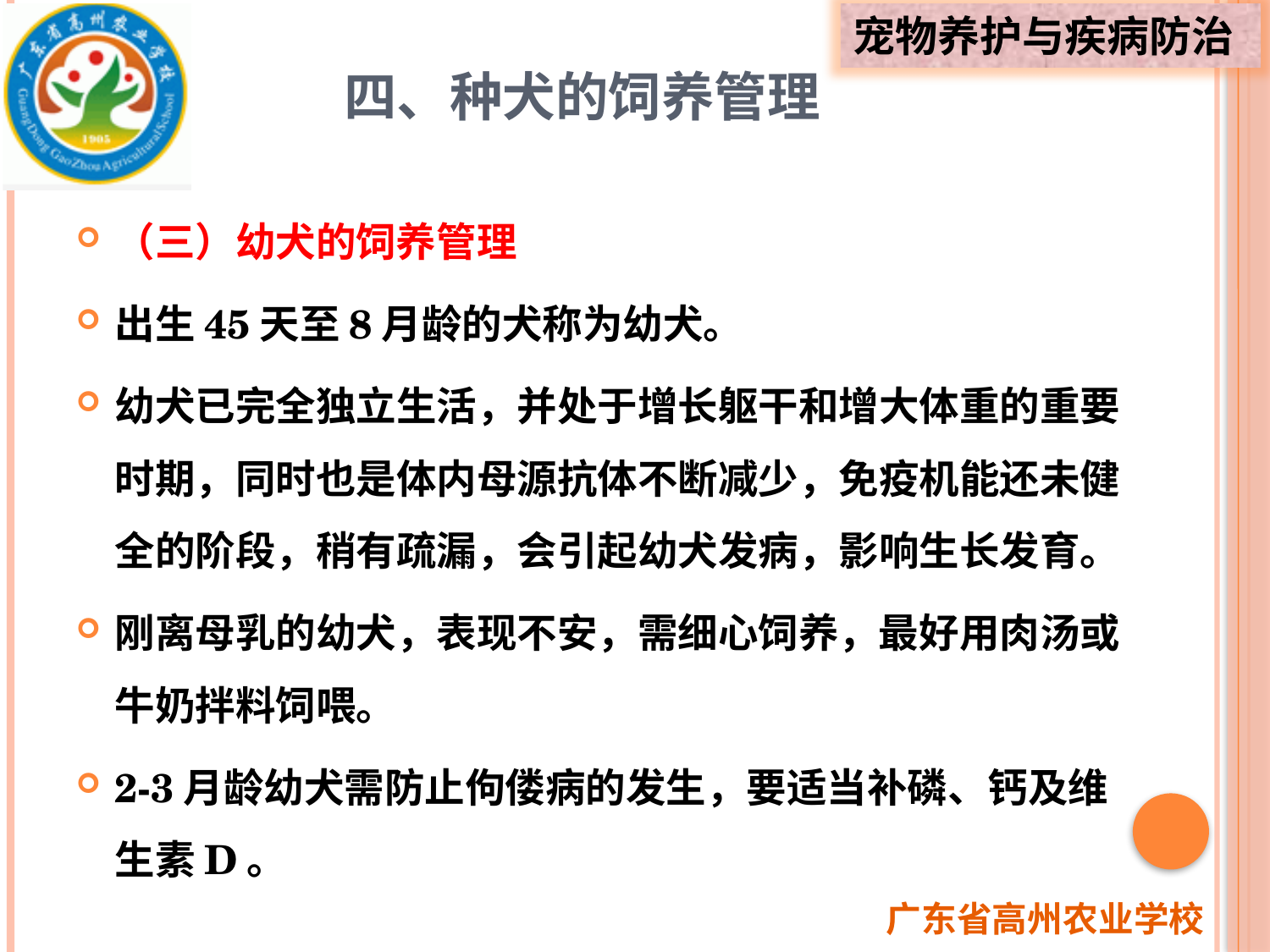

# 四、种犬的饲养管理
（三）幼犬的饲养管理
出生45天至8月龄的犬称为幼犬。
幼犬已完全独立生活，并处于增长躯干和增大体重的重要时期，同时也是体内母源抗体不断减少，免疫机能还未健全的阶段，稍有疏漏，会引起幼犬发病，影响生长发育。
刚离母乳的幼犬，表现不安，需细心饲养，最好用肉汤或牛奶拌料饲喂。
2-3月龄幼犬需防止佝偻病的发生，要适当补磷、钙及维生素D。